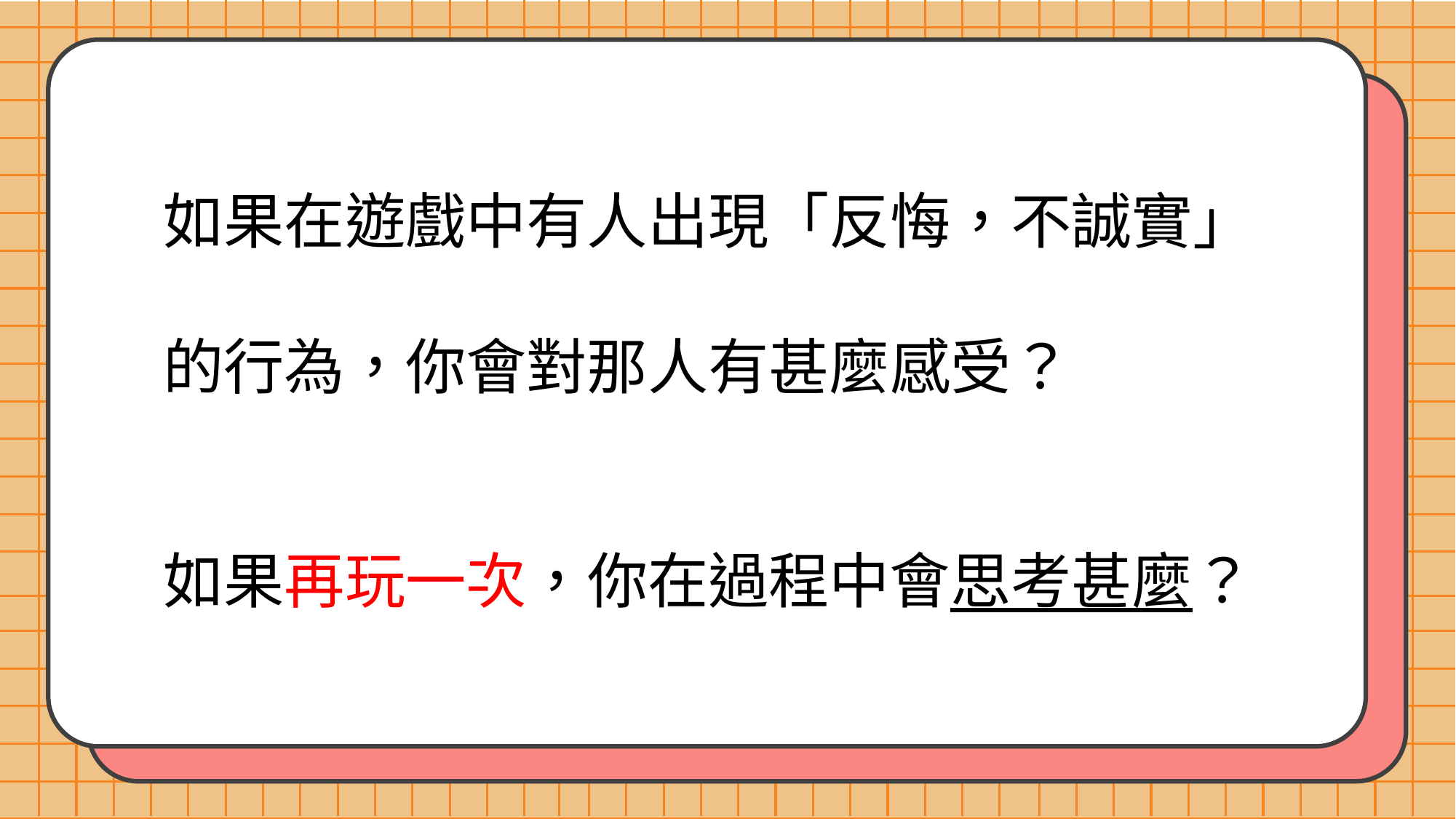

如果在遊戲中有人出現「反悔，不誠實」的行為，你會對那人有甚麼感受？
如果再玩一次，你在過程中會思考甚麼？